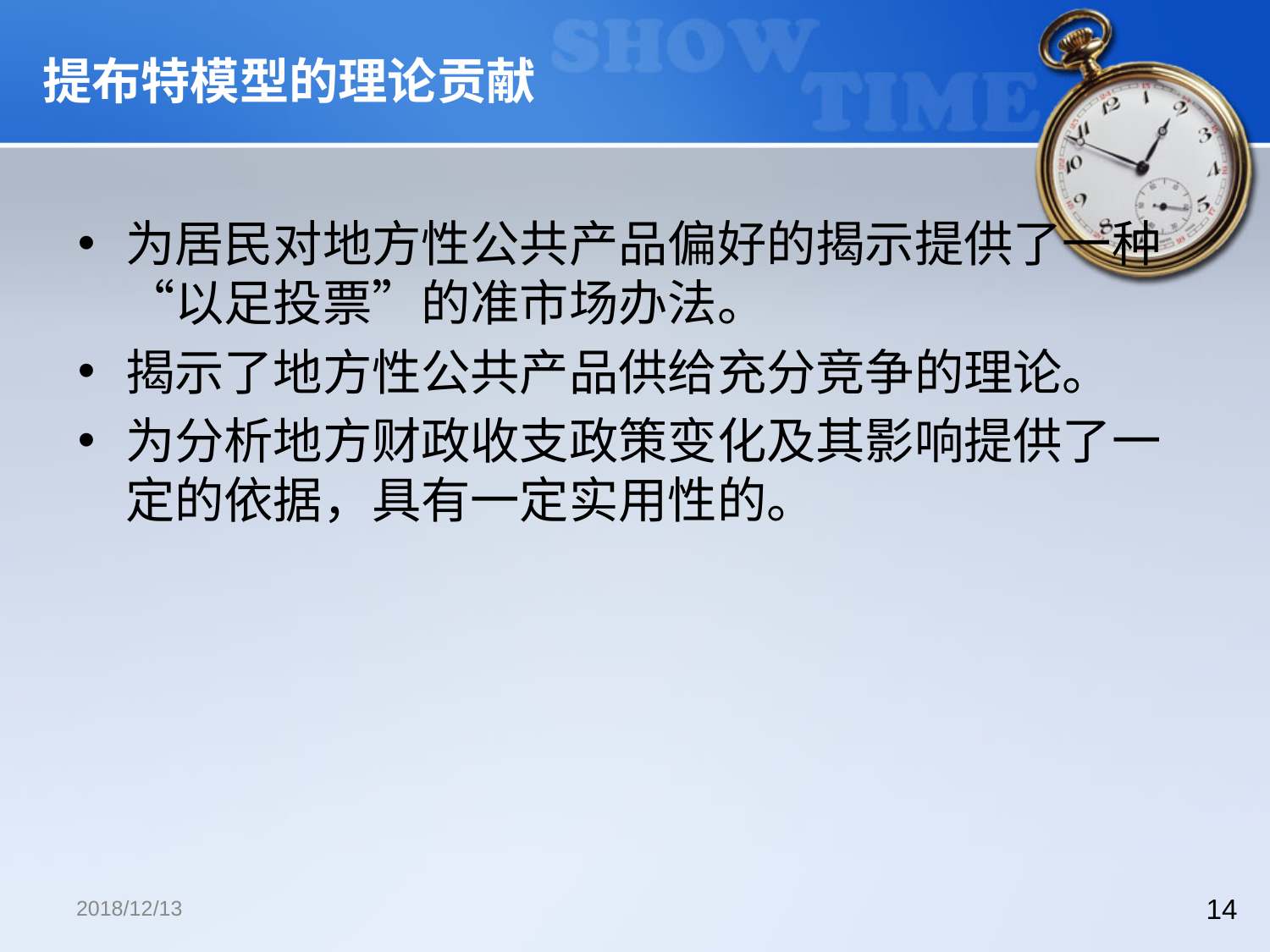

# 提布特模型的理论贡献
为居民对地方性公共产品偏好的揭示提供了一种“以足投票”的准市场办法。
揭示了地方性公共产品供给充分竞争的理论。
为分析地方财政收支政策变化及其影响提供了一定的依据，具有一定实用性的。
2018/12/13
14